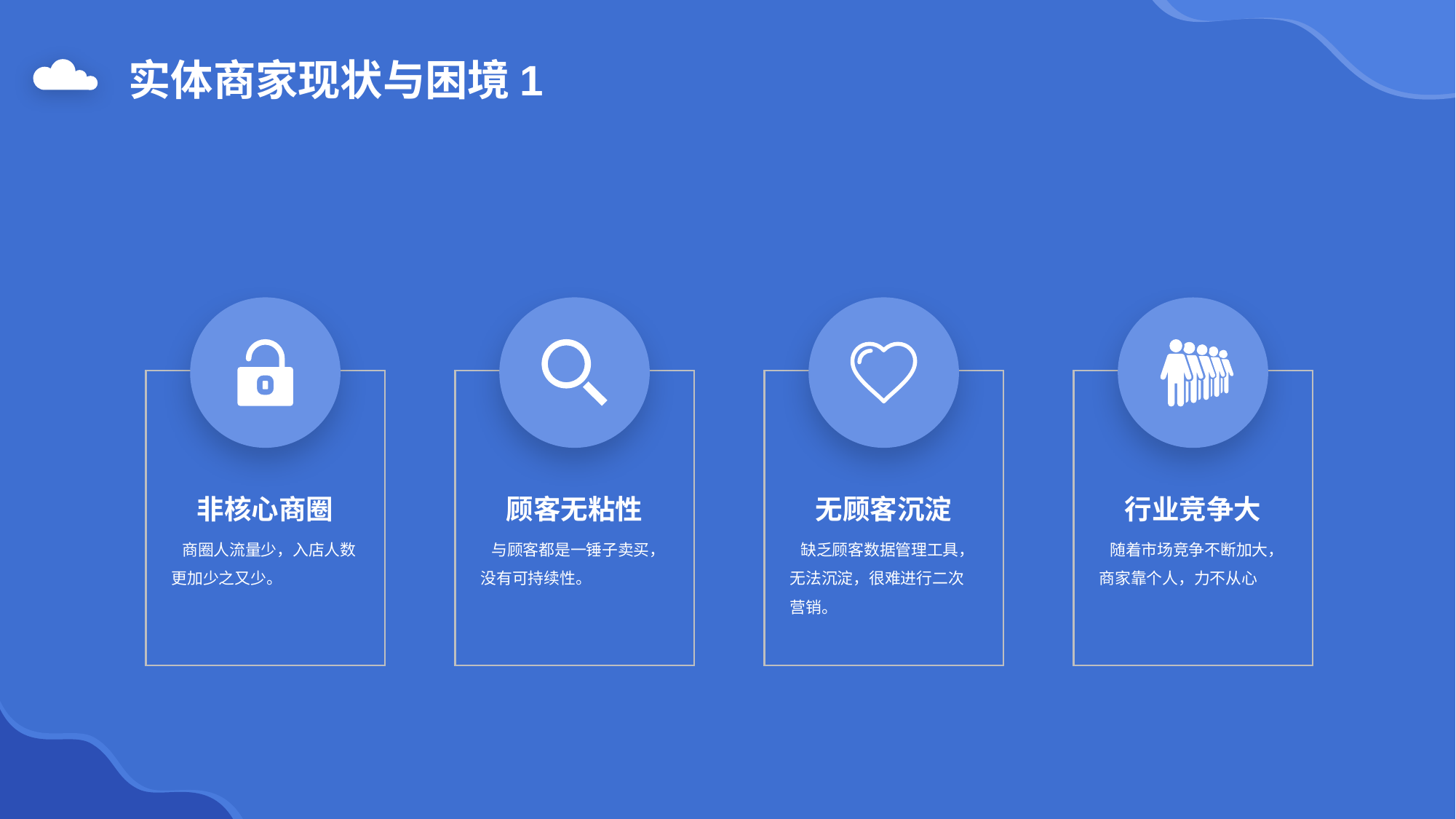

实体商家现状与困境1

非核心商圈
  商圈人流量少，入店人数更加少之又少。
顾客无粘性
  与顾客都是一锤子卖买，没有可持续性。
无顾客沉淀
  缺乏顾客数据管理工具，无法沉淀，很难进行二次营销。
行业竞争大
  随着市场竞争不断加大，商家靠个人，力不从心